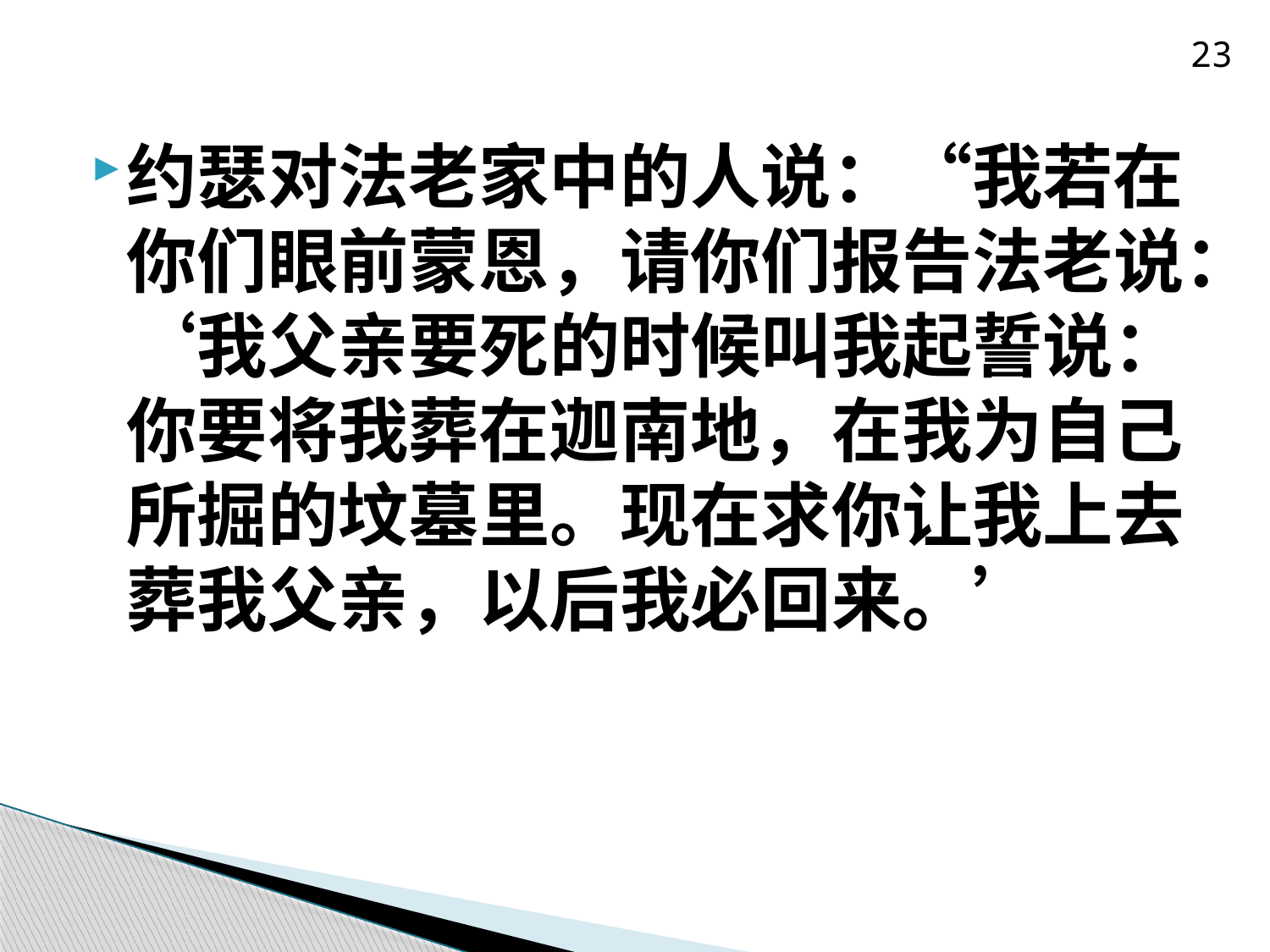

23
约瑟对法老家中的人说：“我若在你们眼前蒙恩，请你们报告法老说：‘我父亲要死的时候叫我起誓说：你要将我葬在迦南地，在我为自己所掘的坟墓里。现在求你让我上去葬我父亲，以后我必回来。’